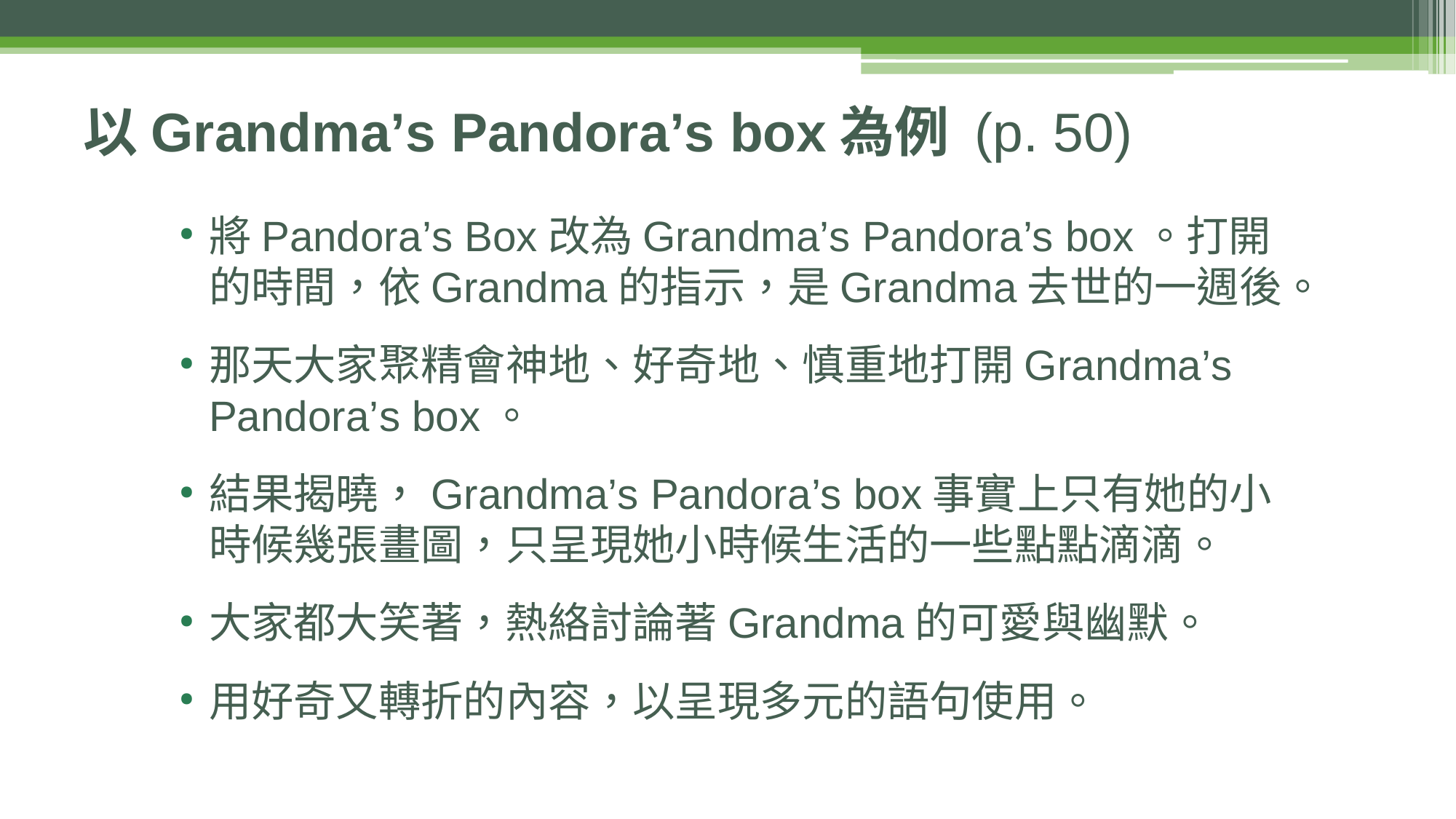

# 以Grandma’s Pandora’s box為例 (p. 50)
將Pandora’s Box改為Grandma’s Pandora’s box。打開的時間，依Grandma的指示，是Grandma去世的一週後。
那天大家聚精會神地、好奇地、慎重地打開Grandma’s Pandora’s box。
結果揭曉，Grandma’s Pandora’s box事實上只有她的小時候幾張畫圖，只呈現她小時候生活的一些點點滴滴。
大家都大笑著，熱絡討論著Grandma的可愛與幽默。
用好奇又轉折的內容，以呈現多元的語句使用。